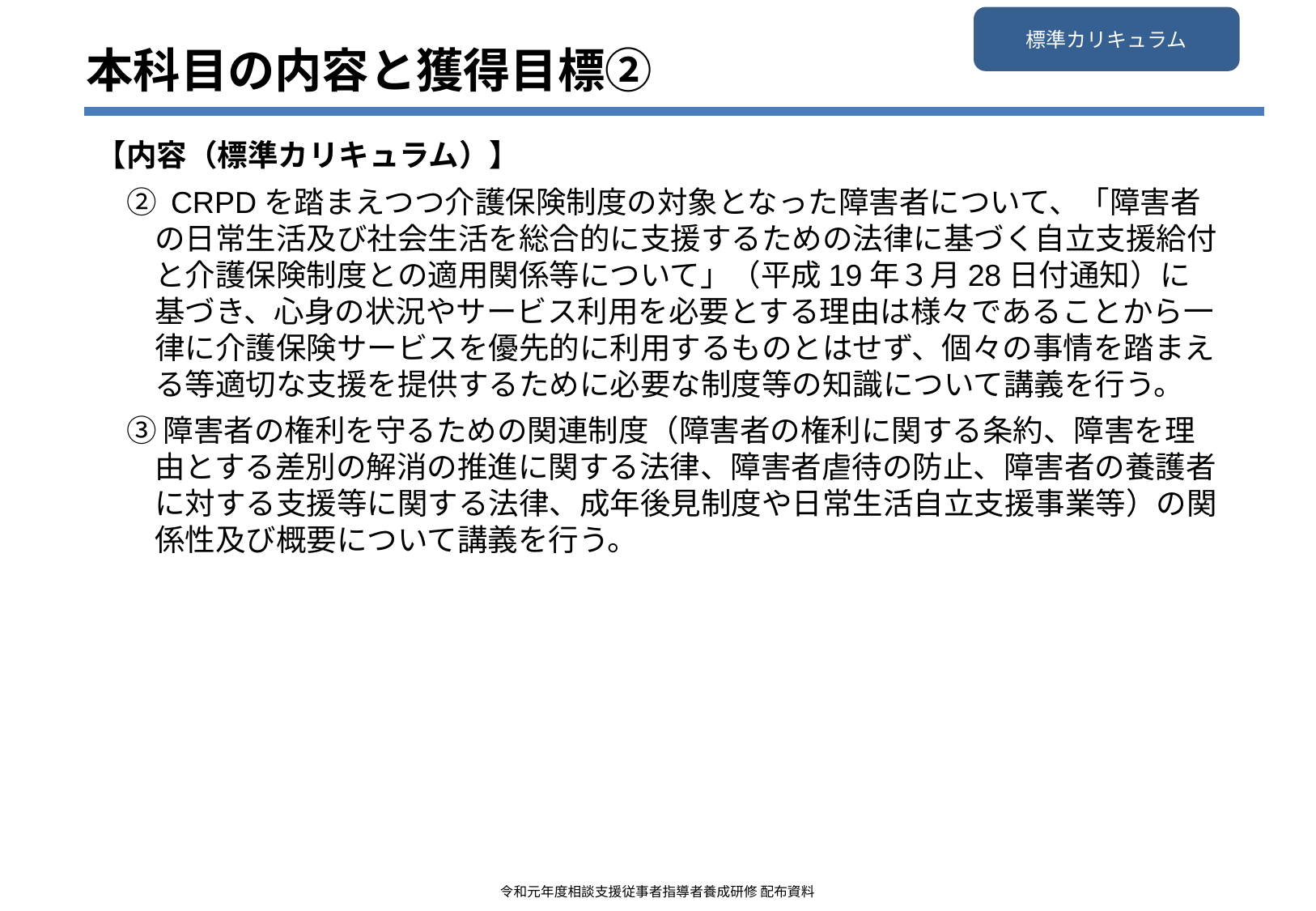

標準カリキュラム
本科目の内容と獲得目標②
【内容（標準カリキュラム）】

　② CRPDを踏まえつつ介護保険制度の対象となった障害者について、「障害者の日常生活及び社会生活を総合的に支援するための法律に基づく自立支援給付と介護保険制度との適用関係等について」（平成19年３月28日付通知）に基づき、心身の状況やサービス利用を必要とする理由は様々であることから一律に介護保険サービスを優先的に利用するものとはせず、個々の事情を踏まえる等適切な支援を提供するために必要な制度等の知識について講義を行う。

　③ 障害者の権利を守るための関連制度（障害者の権利に関する条約、障害を理由とする差別の解消の推進に関する法律、障害者虐待の防止、障害者の養護者に対する支援等に関する法律、成年後見制度や日常生活自立支援事業等）の関係性及び概要について講義を行う。
令和元年度相談支援従事者指導者養成研修 配布資料